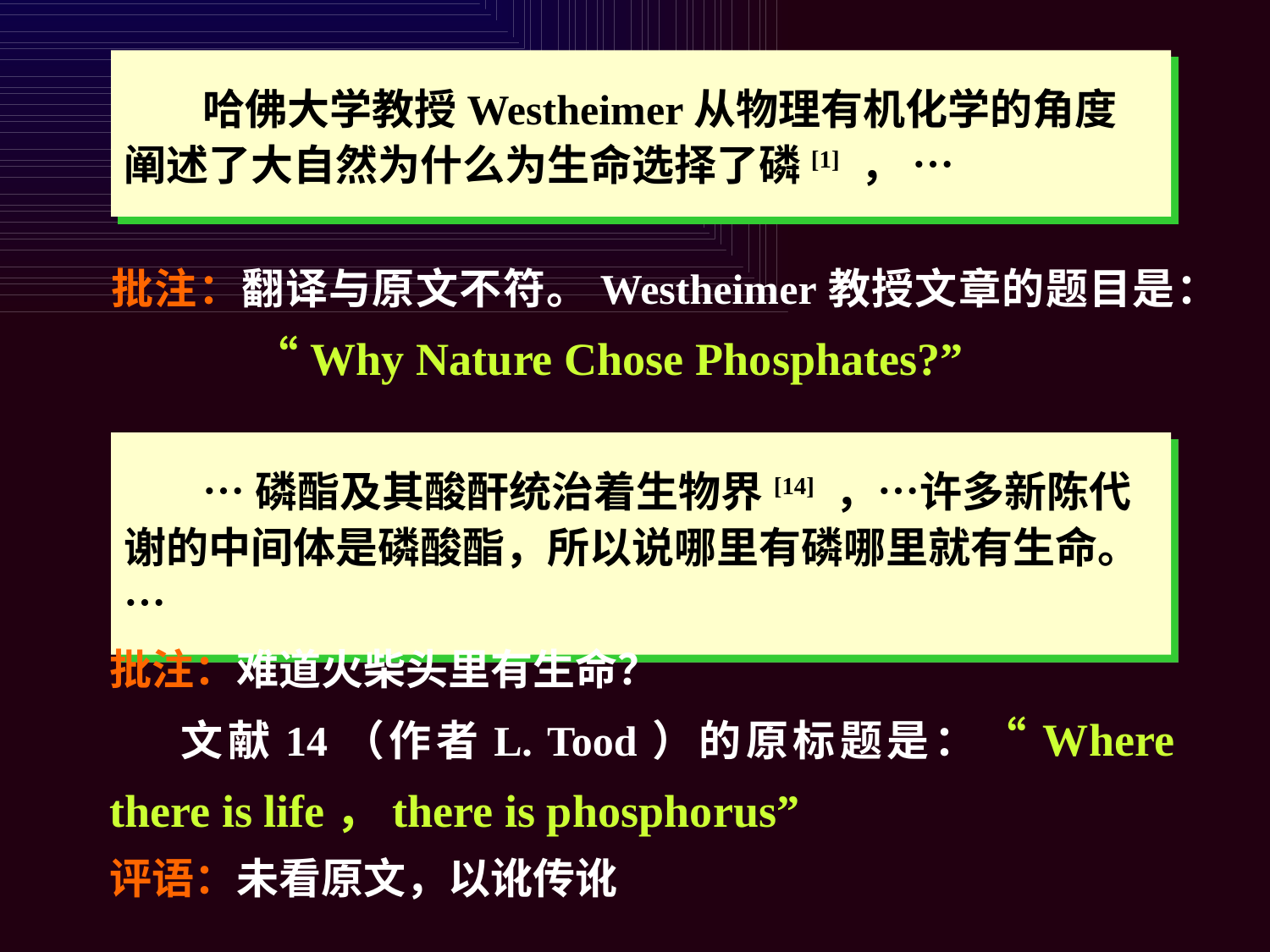

哈佛大学教授Westheimer从物理有机化学的角度阐述了大自然为什么为生命选择了磷[1] ， …

批注：翻译与原文不符。Westheimer教授文章的题目是： “Why Nature Chose Phosphates?”

…磷酯及其酸酐统治着生物界[14] ，…许多新陈代谢的中间体是磷酸酯，所以说哪里有磷哪里就有生命。…

批注：难道火柴头里有生命？
    文献14（作者L. Tood）的原标题是：“Where there is life，there is phosphorus”
评语：未看原文，以讹传讹